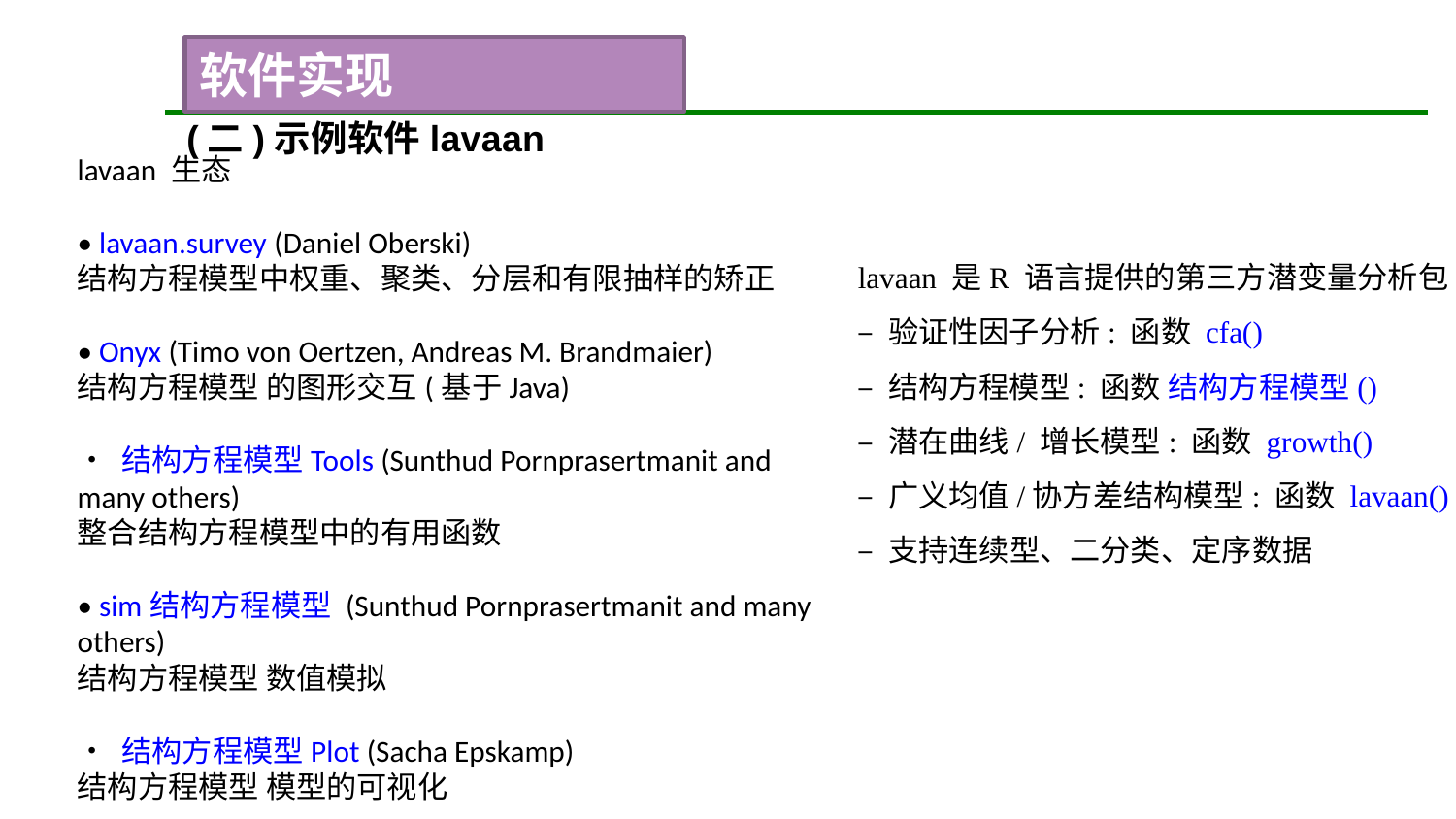

软件实现
(二)示例软件lavaan
lavaan 生态

• lavaan.survey (Daniel Oberski)
结构方程模型中权重、聚类、分层和有限抽样的矫正

• Onyx (Timo von Oertzen, Andreas M. Brandmaier)
结构方程模型 的图形交互(基于Java)

• 结构方程模型Tools (Sunthud Pornprasertmanit and many others)
整合结构方程模型中的有用函数

• sim结构方程模型 (Sunthud Pornprasertmanit and many others)
结构方程模型 数值模拟

• 结构方程模型Plot (Sacha Epskamp)
结构方程模型 模型的可视化
lavaan 是R 语言提供的第三方潜变量分析包:
– 验证性因子分析: 函数 cfa()
– 结构方程模型: 函数 结构方程模型()
– 潜在曲线/ 增长模型: 函数 growth()
– 广义均值/协方差结构模型: 函数 lavaan()
– 支持连续型、二分类、定序数据